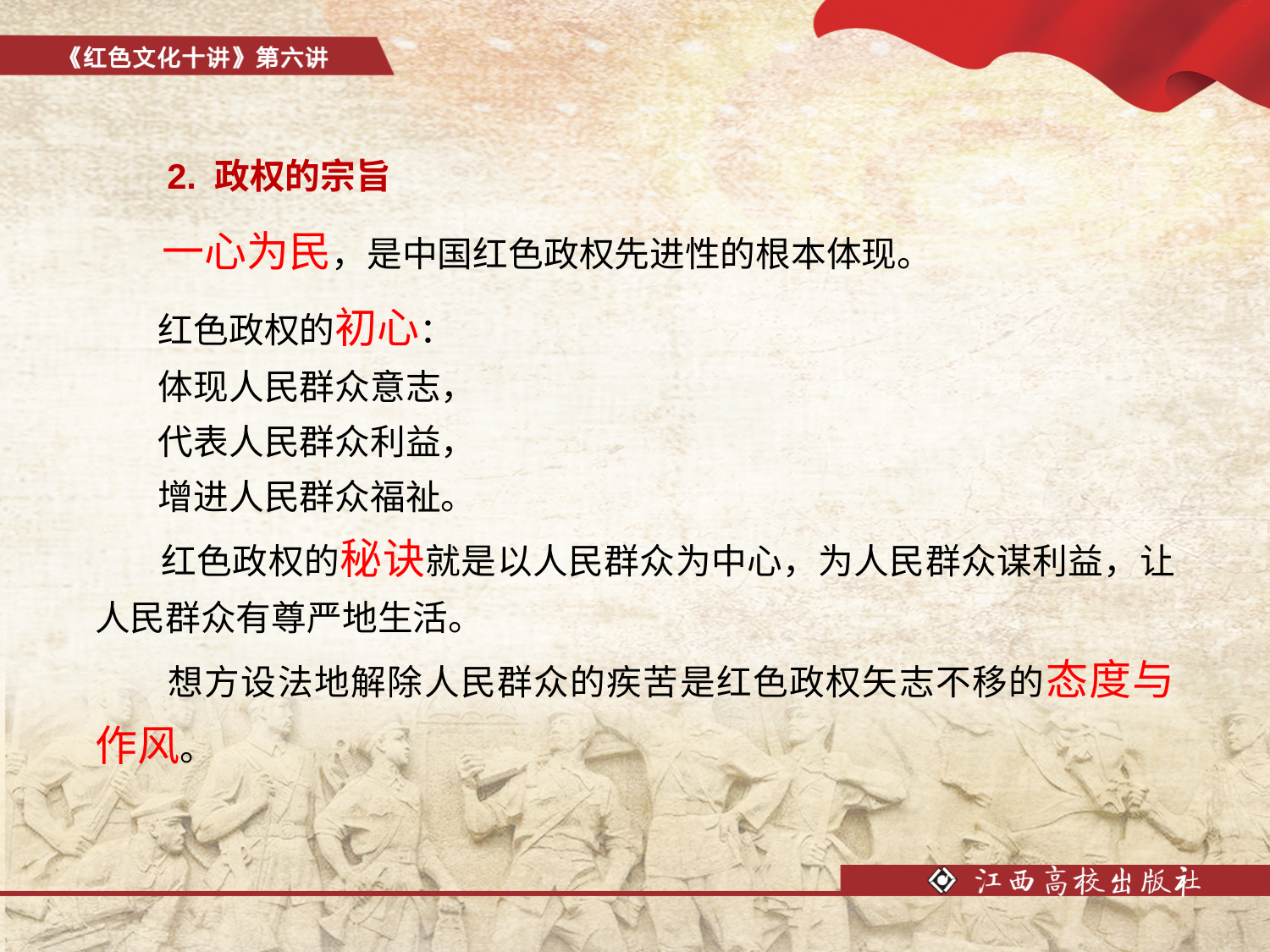

2. 政权的宗旨
      一心为民，是中国红色政权先进性的根本体现。
       红色政权的初心：
       体现人民群众意志，
       代表人民群众利益，
       增进人民群众福祉。
       红色政权的秘诀就是以人民群众为中心，为人民群众谋利益，让人民群众有尊严地生活。
       想方设法地解除人民群众的疾苦是红色政权矢志不移的态度与作风。